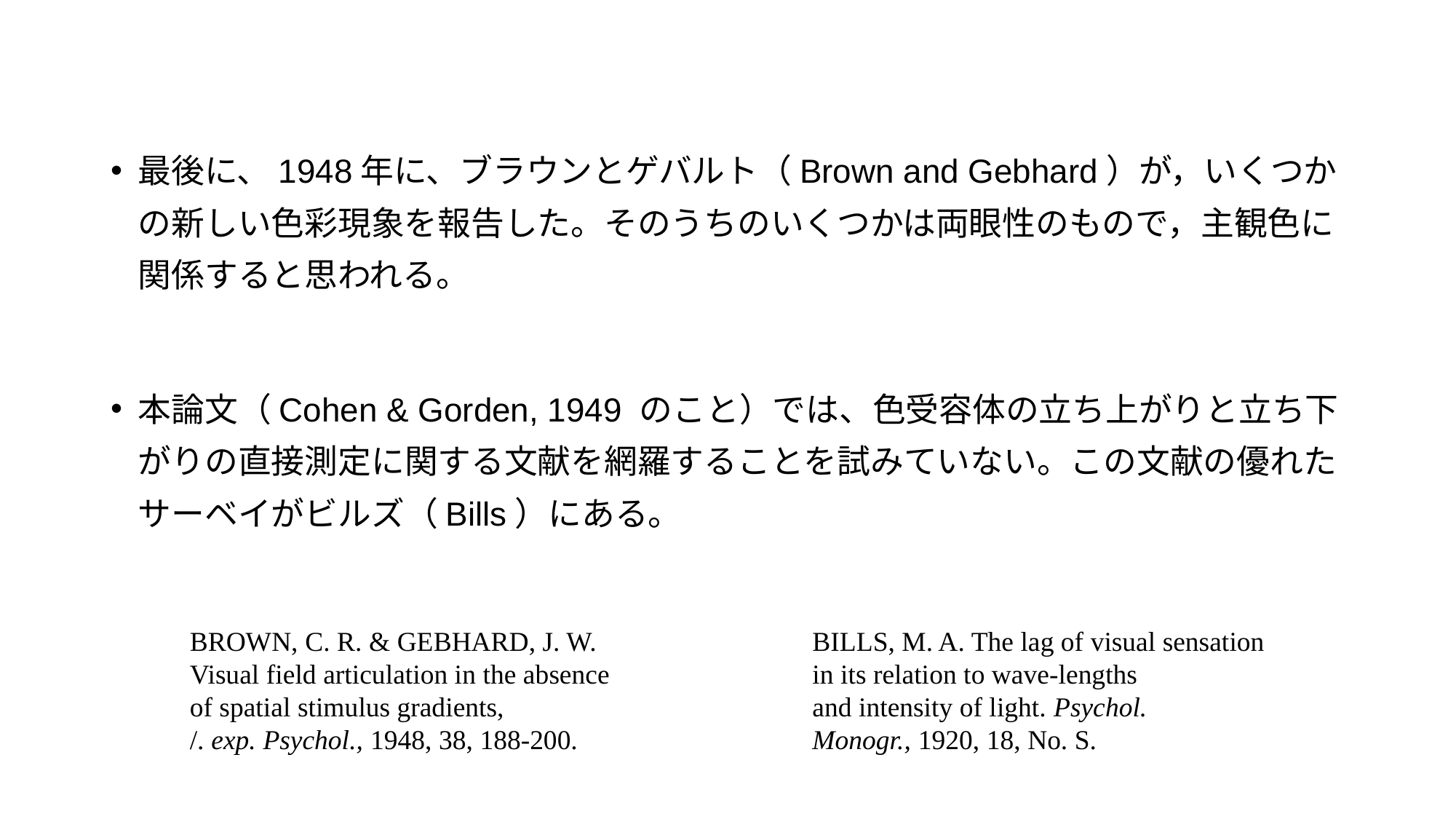

最後に、1948年に、ブラウンとゲバルト（Brown and Gebhard）が，いくつかの新しい色彩現象を報告した。そのうちのいくつかは両眼性のもので，主観色に関係すると思われる。

本論文（Cohen & Gorden, 1949 のこと）では、色受容体の立ち上がりと立ち下がりの直接測定に関する文献を網羅することを試みていない。この文献の優れたサーベイがビルズ（Bills）にある。
BROWN, C. R. & GEBHARD, J. W.
Visual field articulation in the absence
of spatial stimulus gradients,
/. exp. Psychol., 1948, 38, 188-200.
BILLS, M. A. The lag of visual sensation
in its relation to wave-lengths
and intensity of light. Psychol.
Monogr., 1920, 18, No. S.